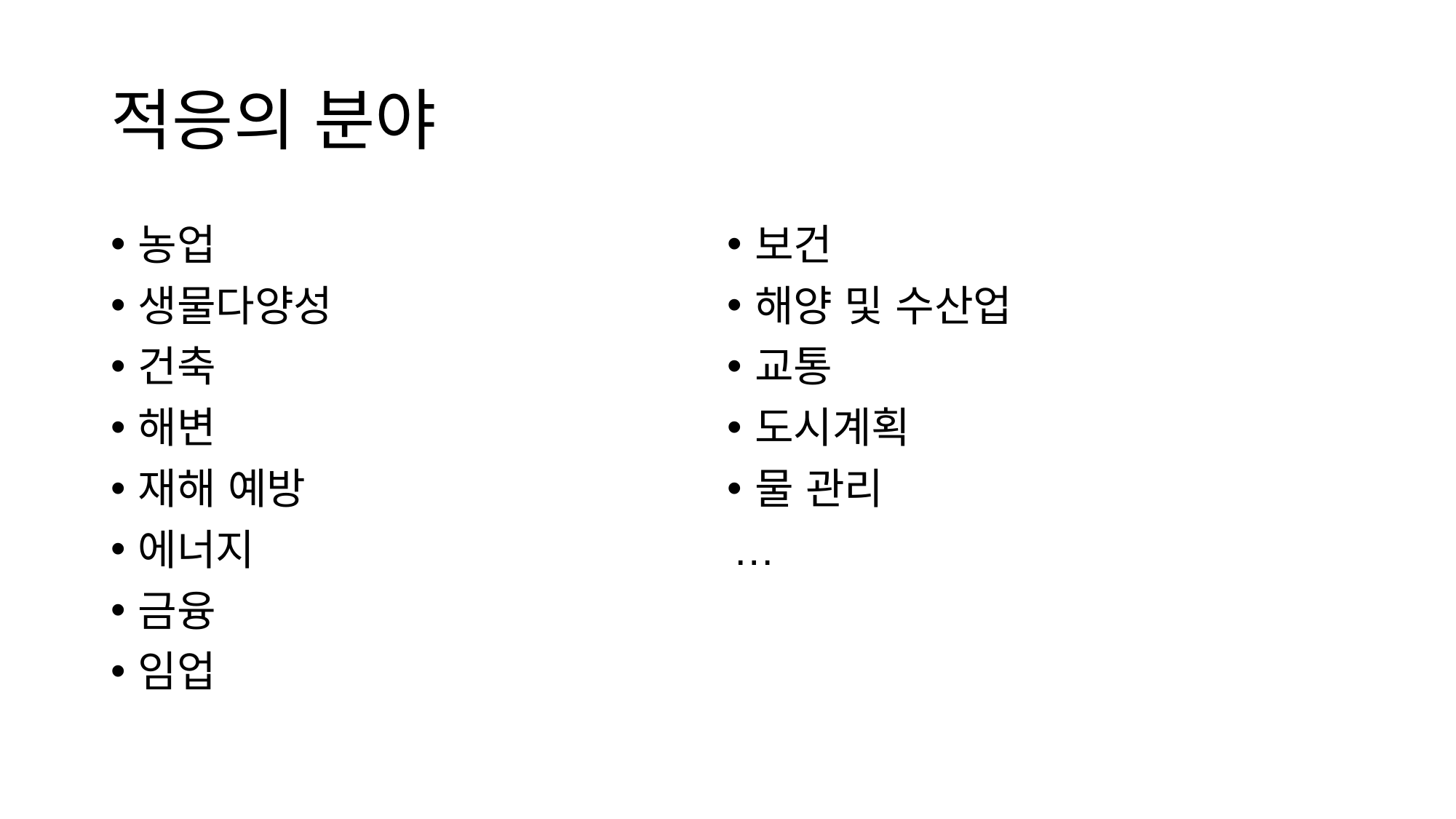

# 적응의 분야
농업
생물다양성
건축
해변
재해 예방
에너지
금융
임업
보건
해양 및 수산업
교통
도시계획
물 관리
…